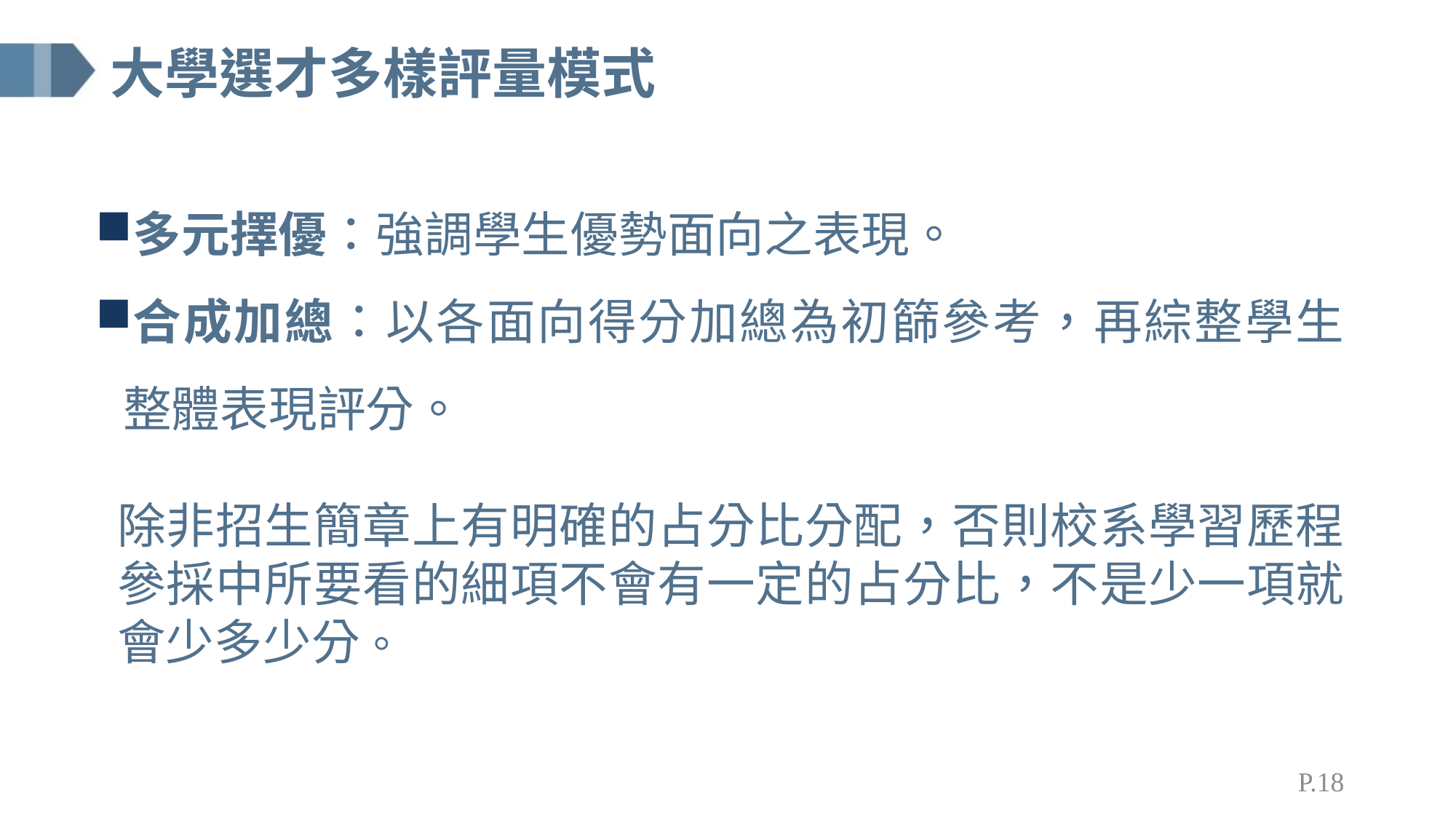

# 大學選才多樣評量模式
多元擇優：強調學生優勢面向之表現。
合成加總：以各面向得分加總為初篩參考，再綜整學生整體表現評分。

除非招生簡章上有明確的占分比分配，否則校系學習歷程參採中所要看的細項不會有一定的占分比，不是少一項就會少多少分。
P.18